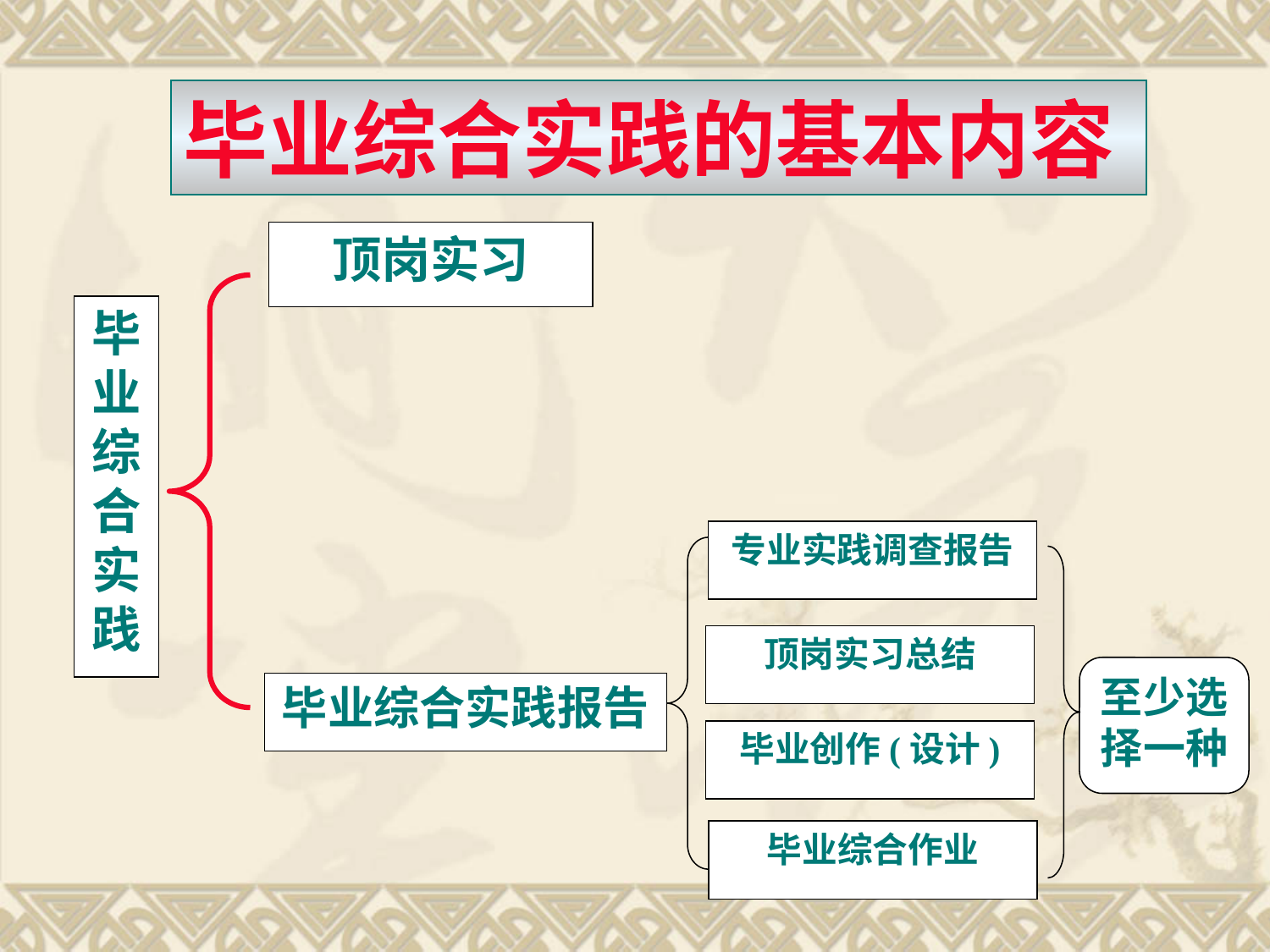

毕业综合实践的基本内容
顶岗实习

毕
业
综
合
实
践
专业实践调查报告

顶岗实习总结
毕业创作(设计)

毕业综合作业

至少选择一种
毕业综合实践报告